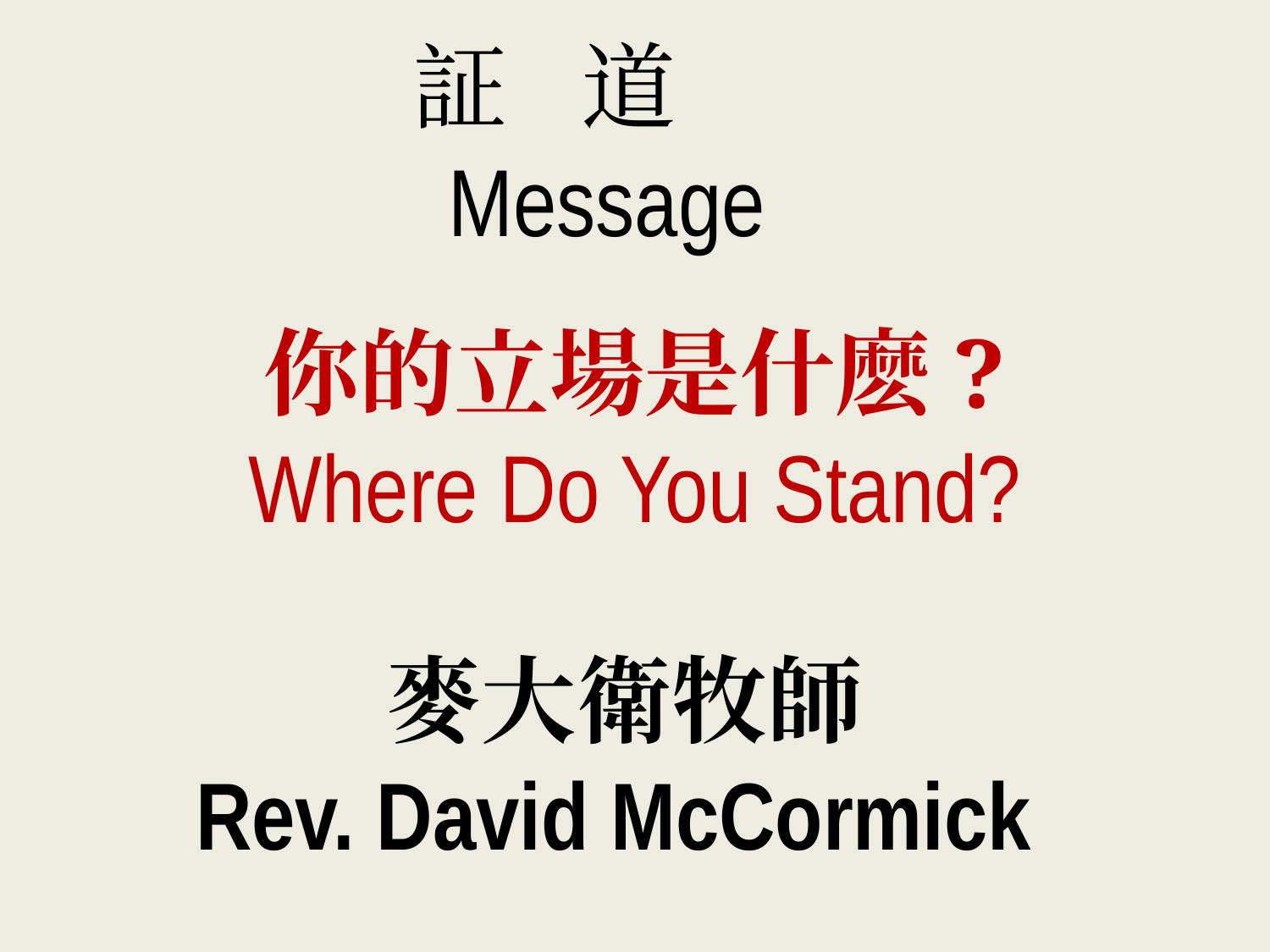

証   道
Message
你的立場是什麽?
Where Do You Stand?
麥大衛牧師
Rev. David McCormick